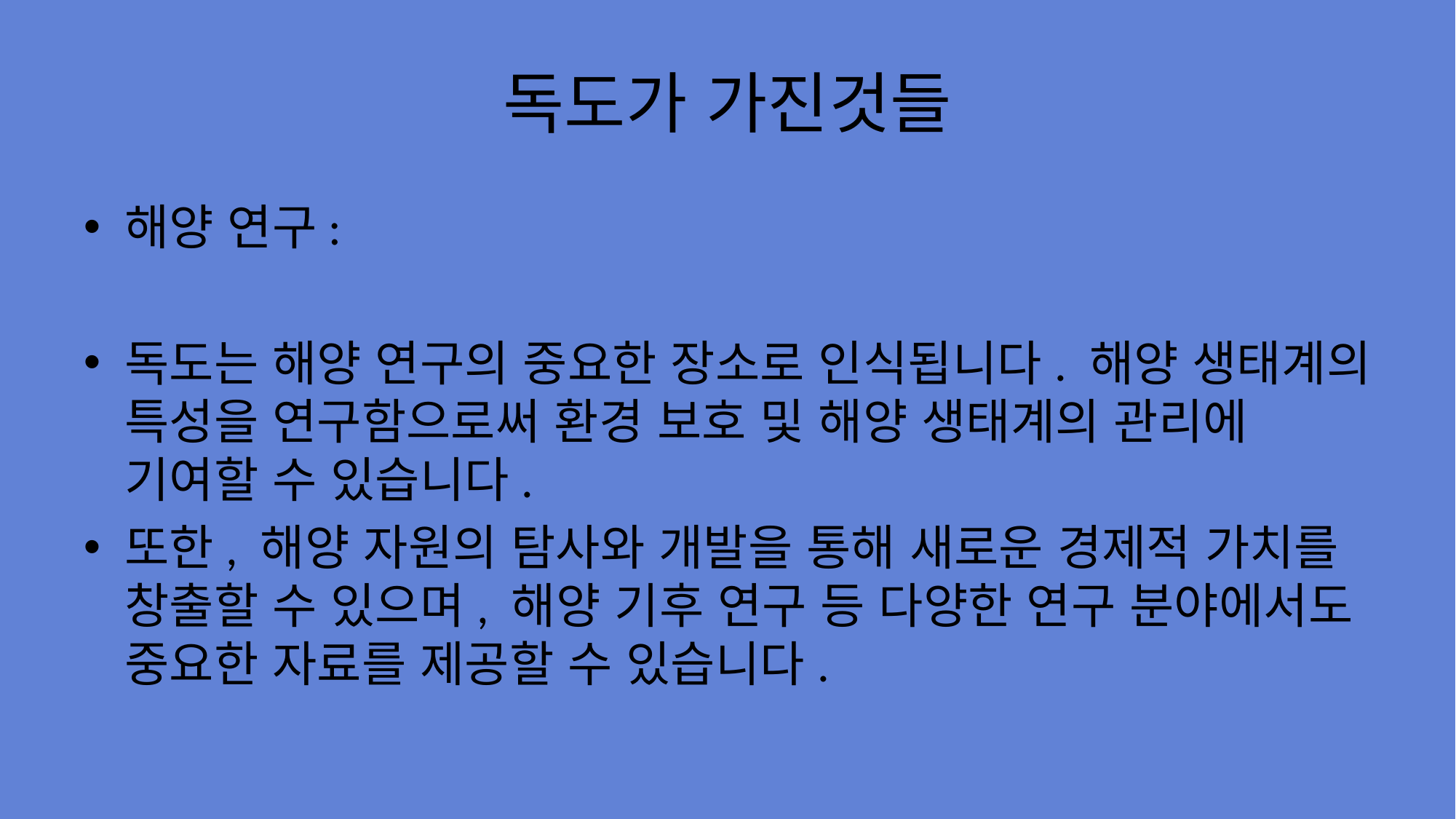

# 독도가 가진것들
해양 연구:

독도는 해양 연구의 중요한 장소로 인식됩니다. 해양 생태계의 특성을 연구함으로써 환경 보호 및 해양 생태계의 관리에 기여할 수 있습니다.
또한, 해양 자원의 탐사와 개발을 통해 새로운 경제적 가치를 창출할 수 있으며, 해양 기후 연구 등 다양한 연구 분야에서도 중요한 자료를 제공할 수 있습니다.